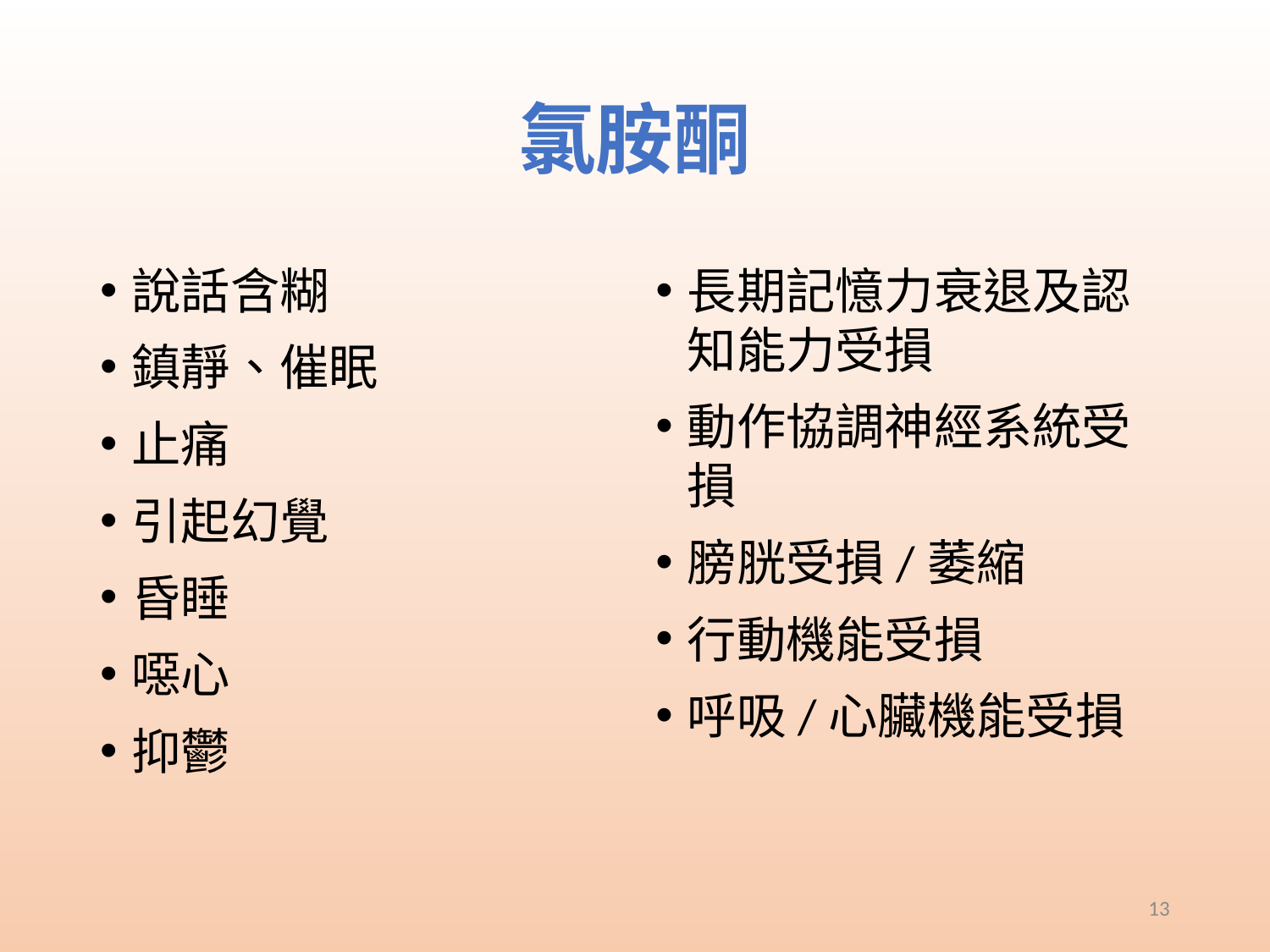

# 氯胺酮
說話含糊
鎮靜、催眠
止痛
引起幻覺
昏睡
噁心
抑鬱

長期記憶力衰退及認知能力受損
動作協調神經系統受損
膀胱受損/萎縮
行動機能受損
呼吸/心臟機能受損

13